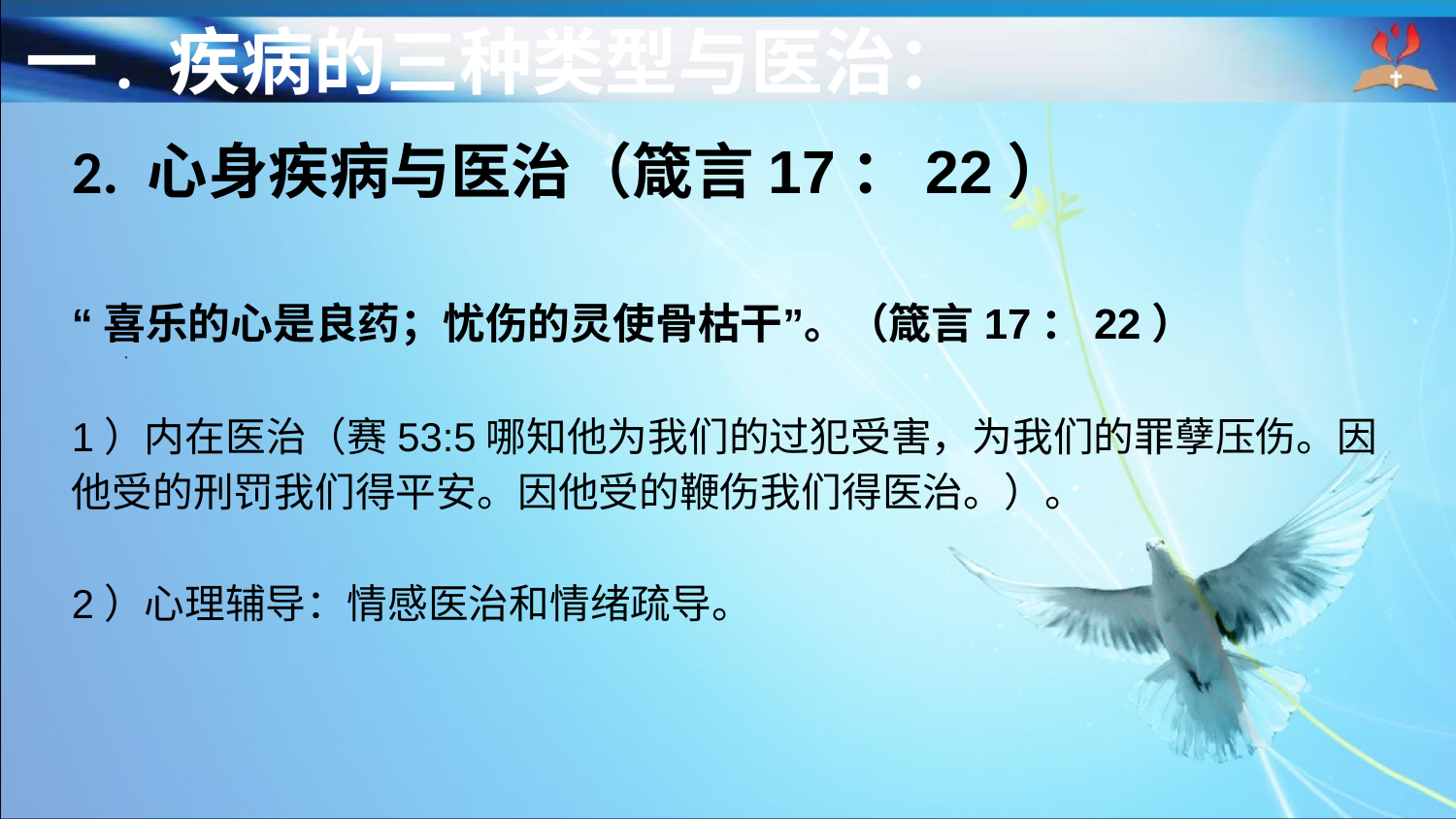

一. 疾病的三种类型与医治：
2. 心身疾病与医治（箴言17：22）

“喜乐的心是良药；忧伤的灵使骨枯干”。（箴言17：22）

1）内在医治（赛53:5哪知他为我们的过犯受害，为我们的罪孽压伤。因他受的刑罚我们得平安。因他受的鞭伤我们得医治。）。

2）心理辅导：情感医治和情绪疏导。